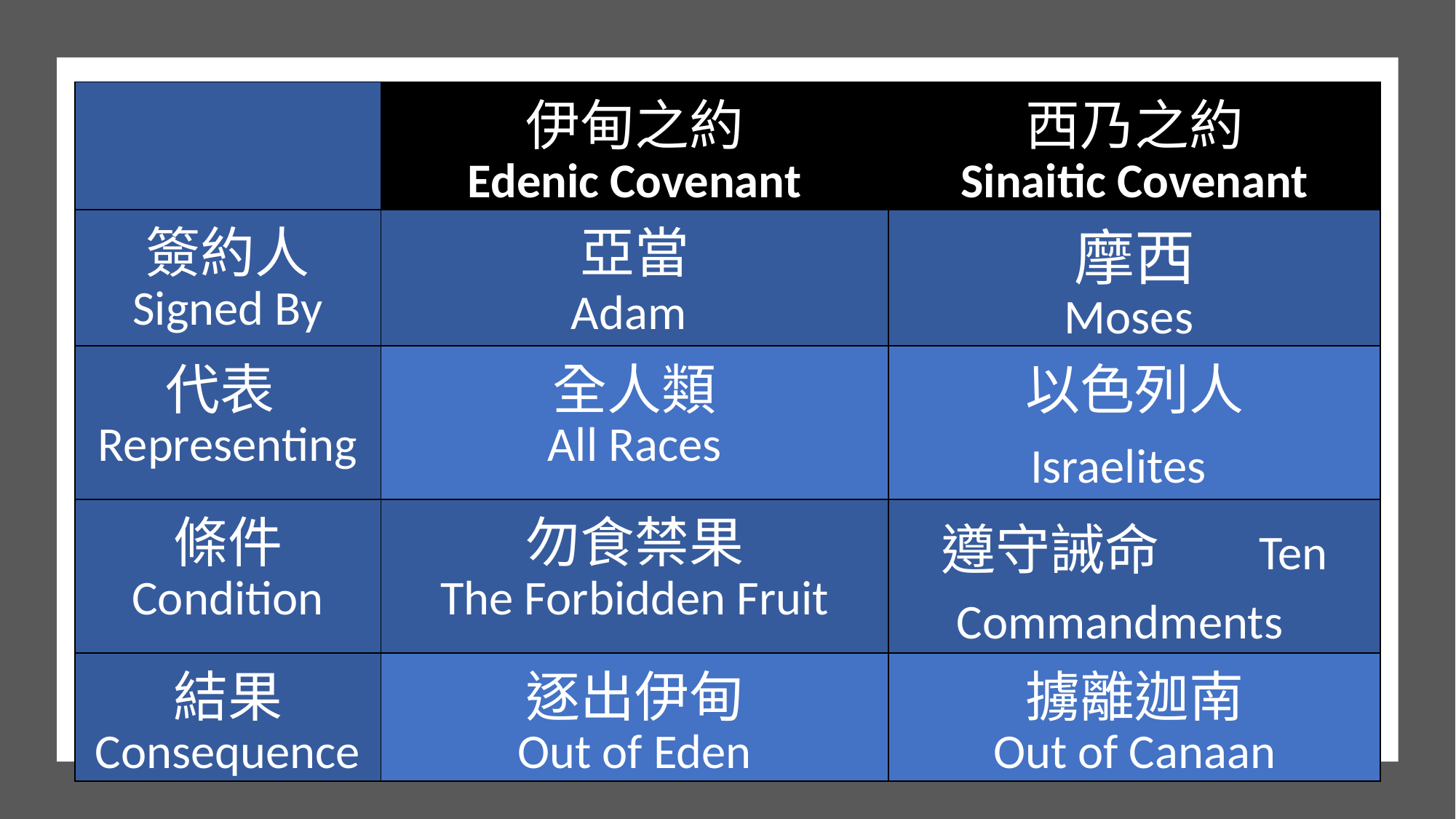

|  | 伊甸之約 Edenic Covenant | 西乃之約 Sinaitic Covenant |
| --- | --- | --- |
| 簽約人 Signed By | 亞當 Adam | 摩西 Moses |
| 代表Representing | 全人類 All Races | 以色列人 Israelites |
| 條件 Condition | 勿食禁果 The Forbidden Fruit | 遵守誡命 Ten Commandments |
| 結果 Consequence | 逐出伊甸 Out of Eden | 擄離迦南 Out of Canaan |